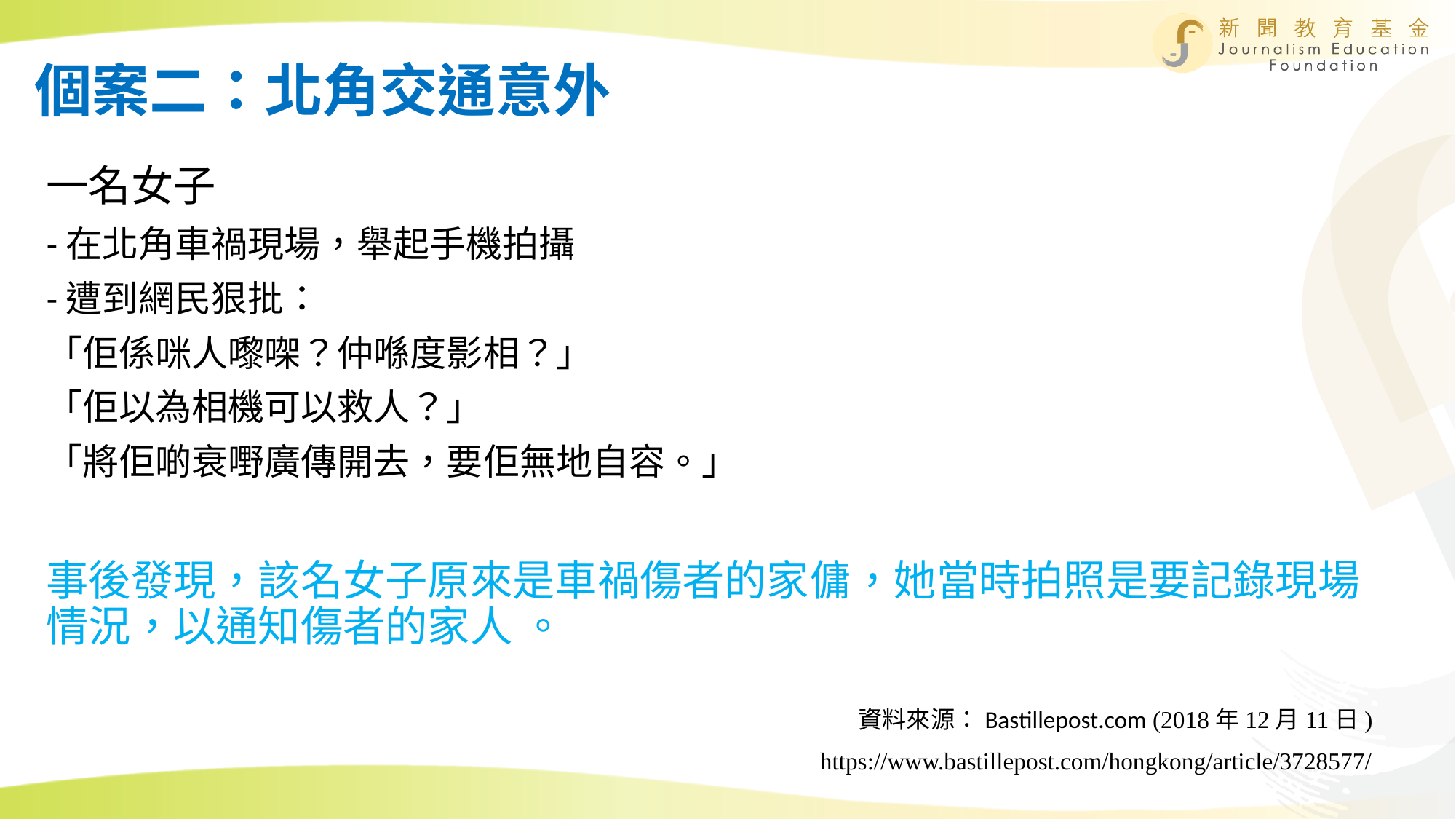

# 個案二：北角交通意外
一名女子
-在北角車禍現場，舉起手機拍攝
-遭到網民狠批：
「佢係咪人嚟㗎？仲喺度影相？」
「佢以為相機可以救人？」
「將佢啲衰嘢廣傳開去，要佢無地自容。」

事後發現，該名女子原來是車禍傷者的家傭，她當時拍照是要記錄現場情況，以通知傷者的家人 。

資料來源：Bastillepost.com (2018年12月11日)
 https://www.bastillepost.com/hongkong/article/3728577/